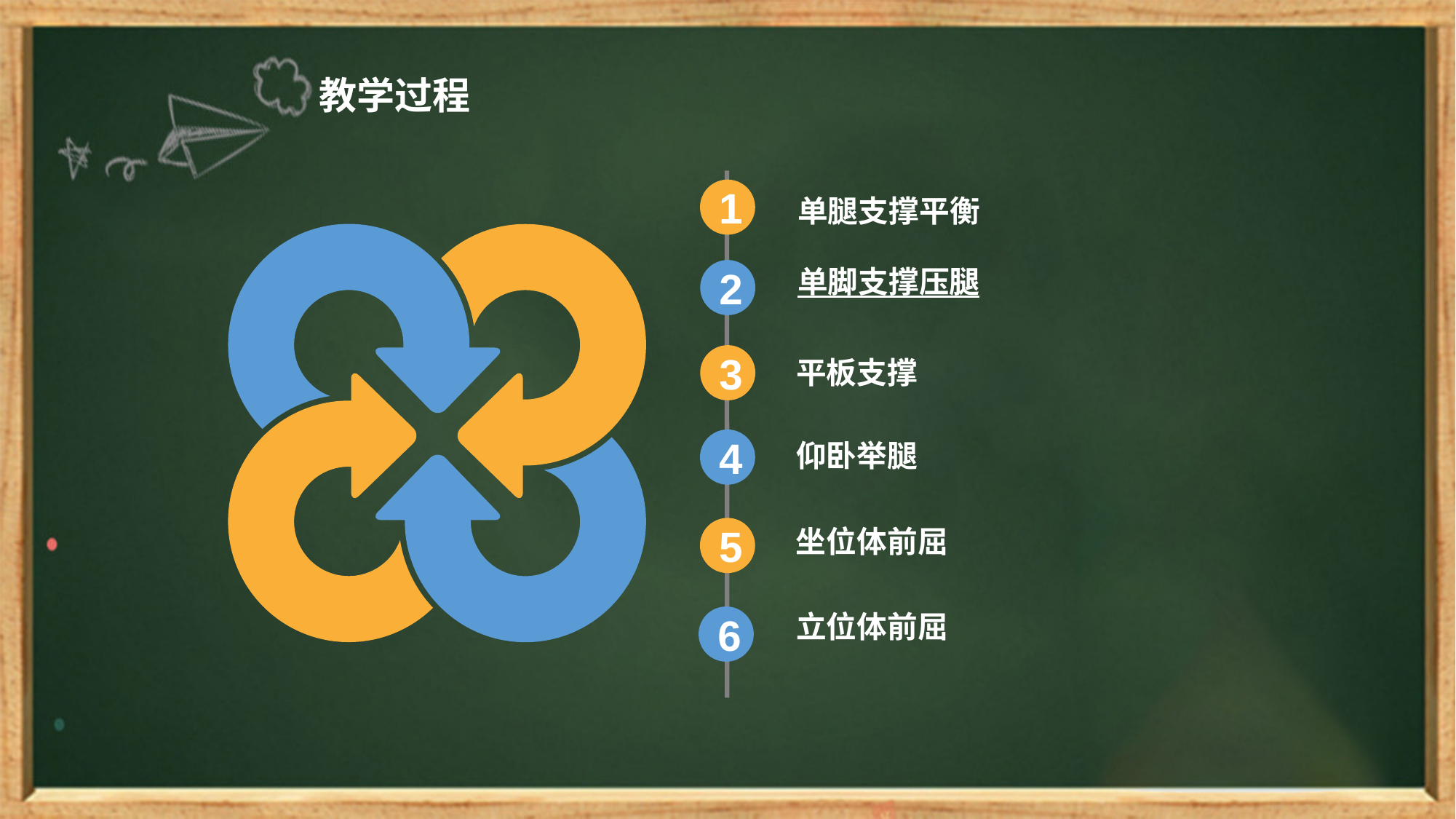

教学过程
1
单腿支撑平衡

单脚支撑压腿
2
3
平板支撑

4
仰卧举腿

坐位体前屈
5
立位体前屈
6